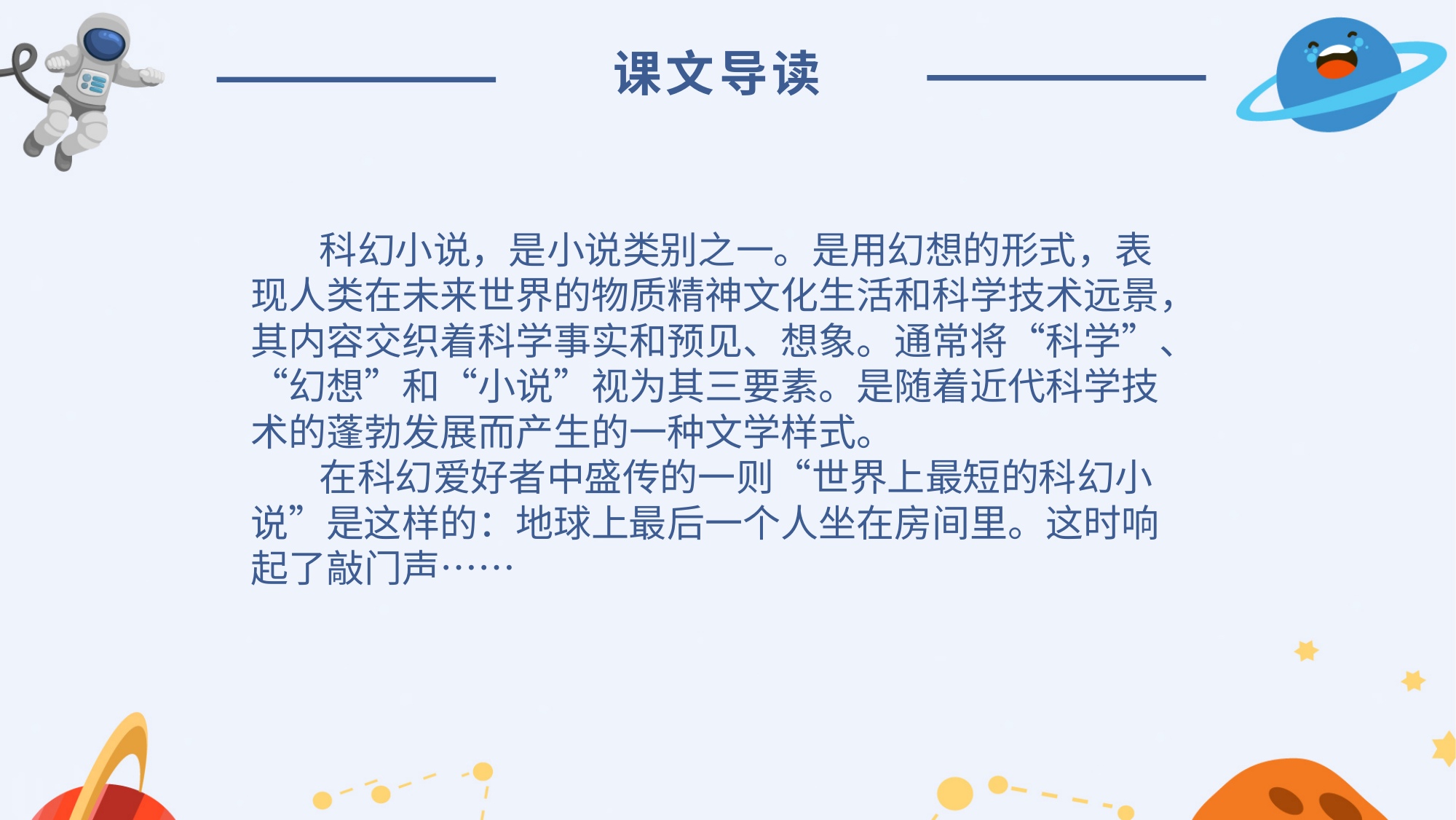

课文导读

       科幻小说，是小说类别之一。是用幻想的形式，表现人类在未来世界的物质精神文化生活和科学技术远景，其内容交织着科学事实和预见、想象。通常将“科学”、“幻想”和“小说”视为其三要素。是随着近代科学技术的蓬勃发展而产生的一种文学样式。
       在科幻爱好者中盛传的一则“世界上最短的科幻小说”是这样的：地球上最后一个人坐在房间里。这时响起了敲门声……